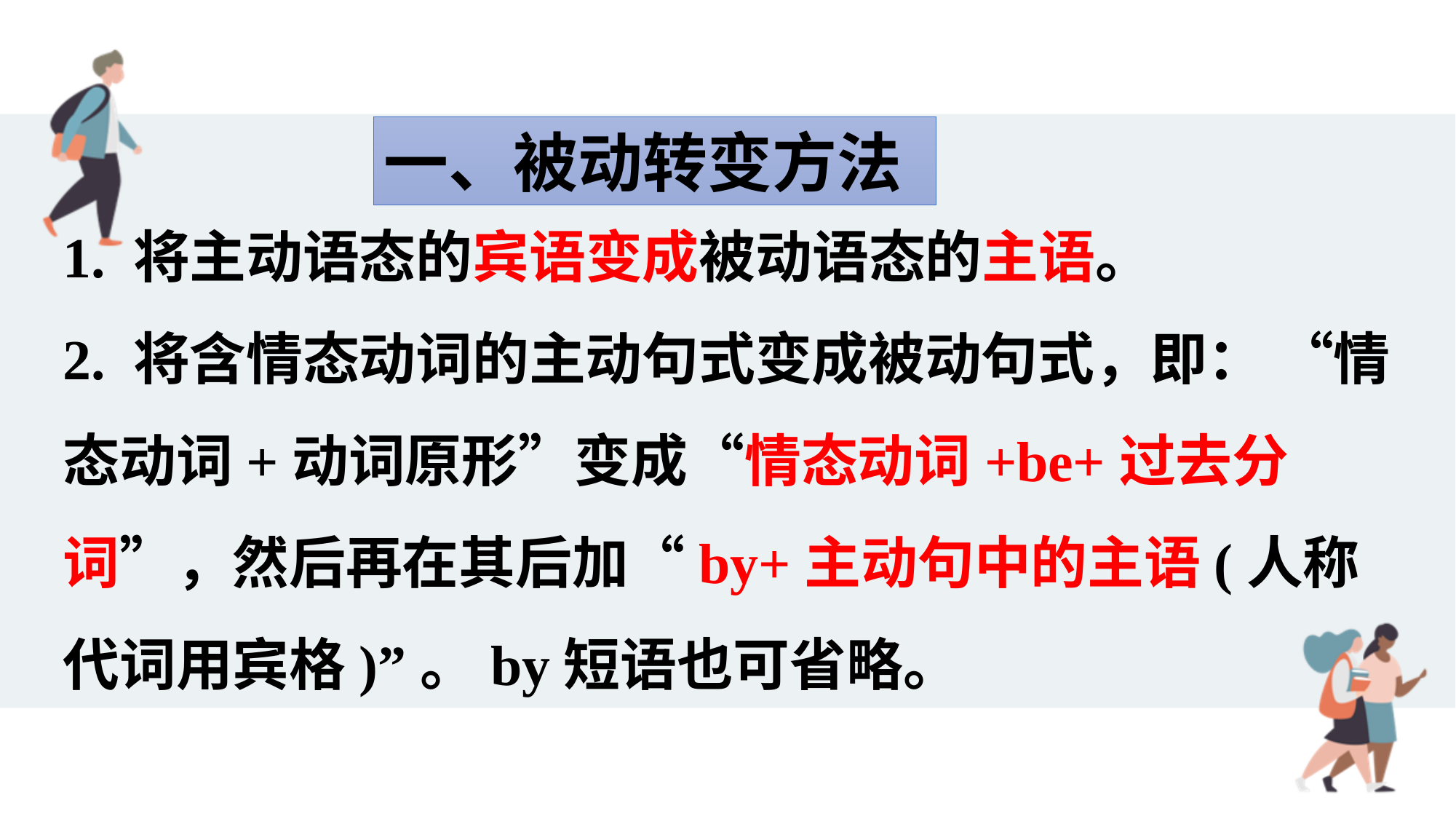

一、被动转变方法
1. 将主动语态的宾语变成被动语态的主语。
2. 将含情态动词的主动句式变成被动句式，即： “情态动词+动词原形”变成“情态动词+be+过去分词”，然后再在其后加“by+主动句中的主语(人称代词用宾格)”。by短语也可省略。